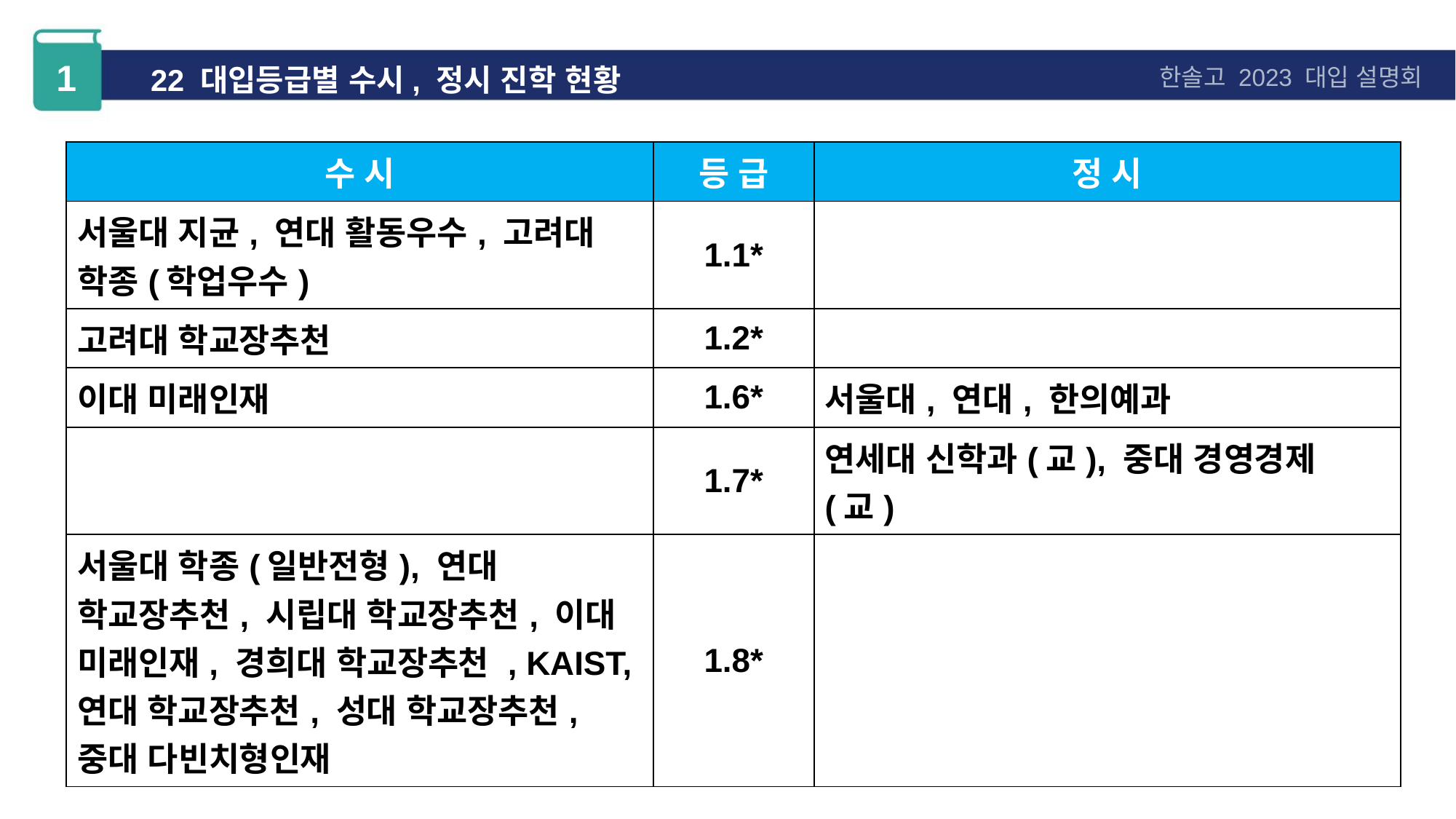

1
22 대입등급별 수시, 정시 진학 현황
한솔고 2023 대입 설명회
| 수 시 | 등 급 | 정 시 |
| --- | --- | --- |
| 서울대 지균, 연대 활동우수, 고려대 학종(학업우수) | 1.1\* |  |
| 고려대 학교장추천 | 1.2\* |  |
| 이대 미래인재 | 1.6\* | 서울대, 연대, 한의예과 |
|  | 1.7\* | 연세대 신학과(교), 중대 경영경제(교) |
| 서울대 학종(일반전형), 연대 학교장추천, 시립대 학교장추천, 이대 미래인재, 경희대 학교장추천 , KAIST, 연대 학교장추천, 성대 학교장추천, 중대 다빈치형인재 | 1.8\* |  |